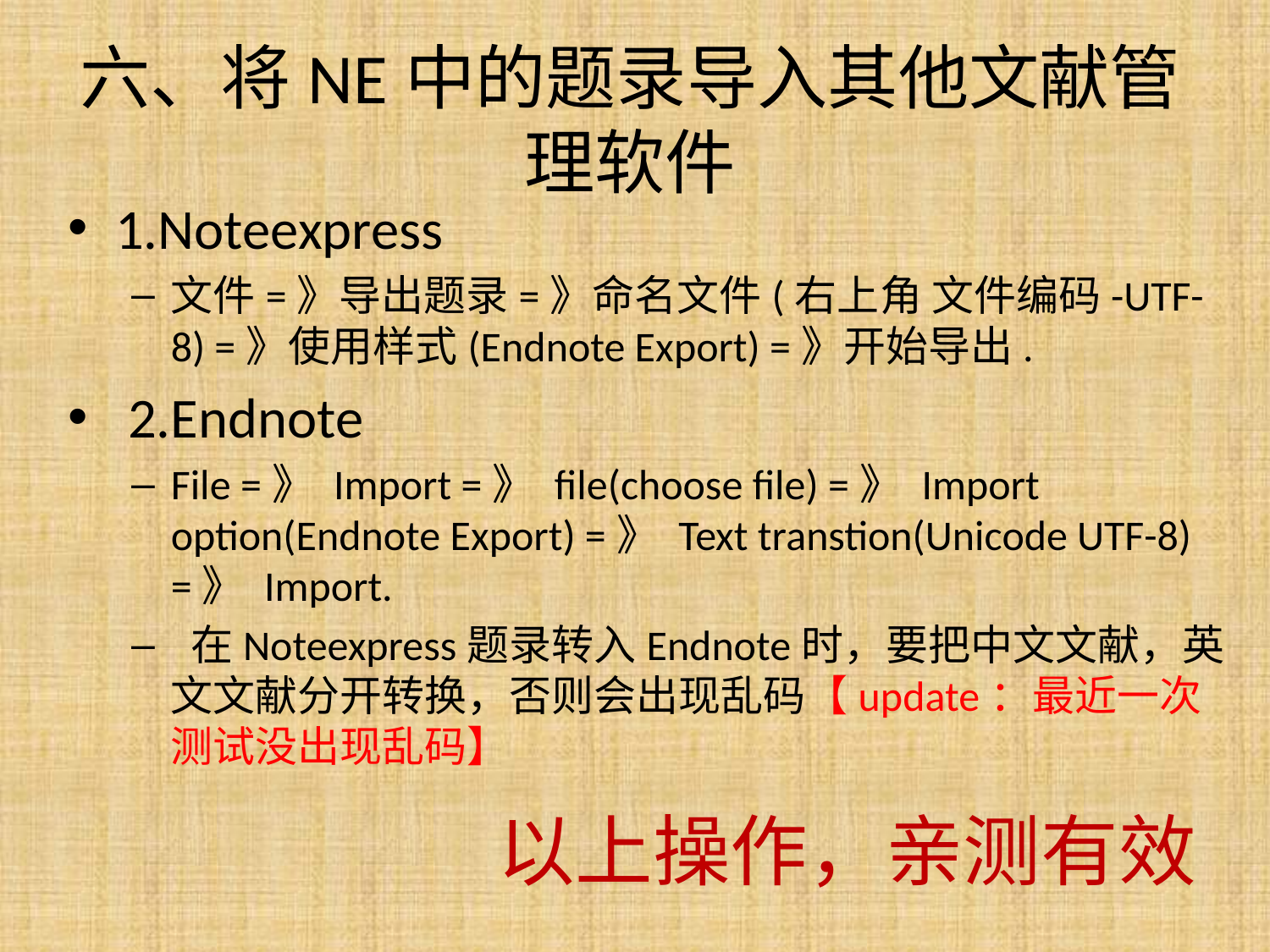

# 六、将NE中的题录导入其他文献管理软件
1.Noteexpress
文件=》导出题录=》命名文件(右上角 文件编码-UTF-8) =》使用样式(Endnote Export) =》开始导出.
 2.Endnote
File =》 Import =》 file(choose file) =》 Import option(Endnote Export) =》 Text transtion(Unicode UTF-8) =》 Import.
 在Noteexpress题录转入Endnote时，要把中文文献，英文文献分开转换，否则会出现乱码【update：最近一次测试没出现乱码】
以上操作，亲测有效